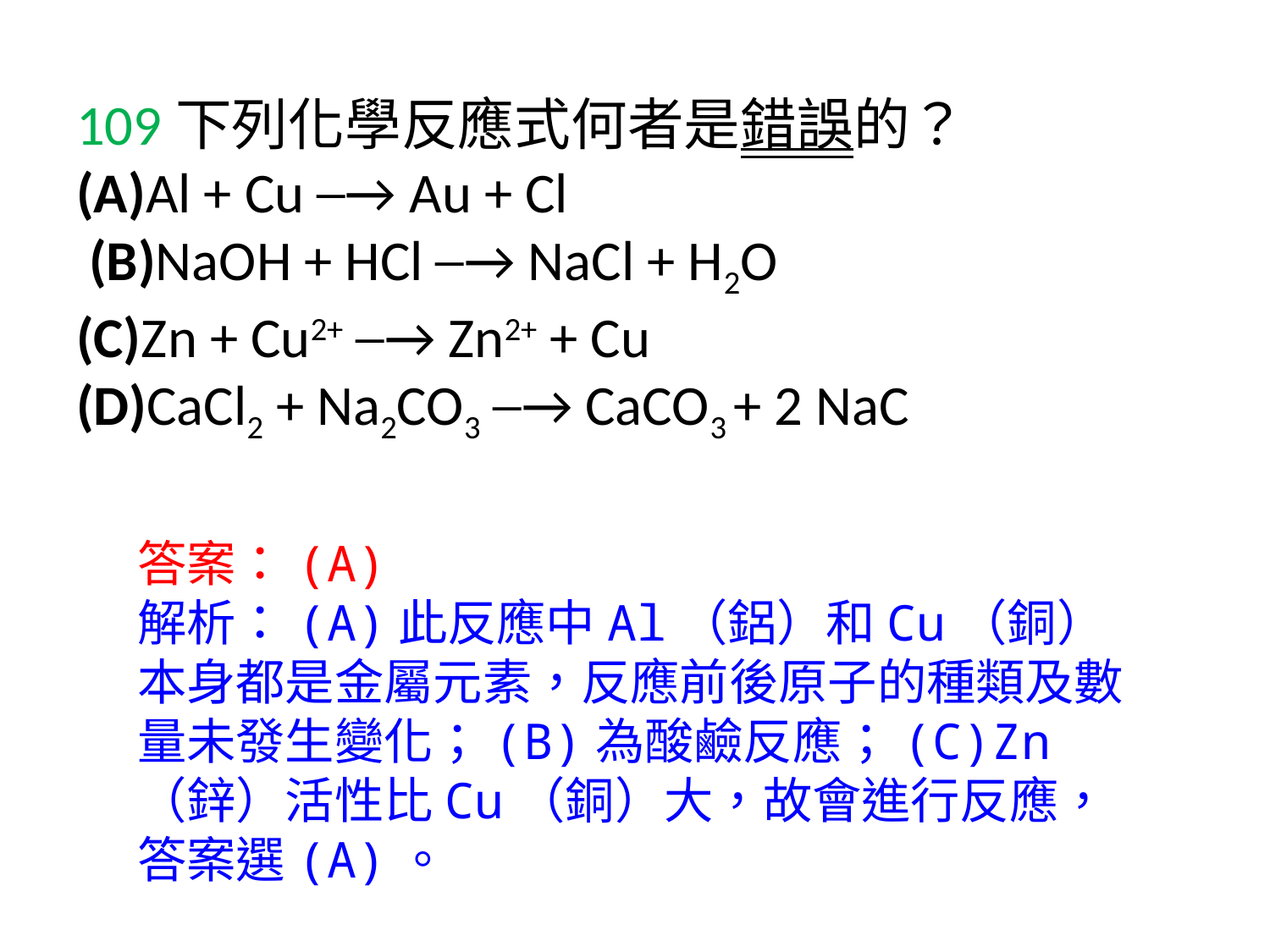

# 109下列化學反應式何者是錯誤的？ (A)Al + Cu ─→ Au + Cl (B)NaOH + HCl ─→ NaCl + H2O (C)Zn + Cu2+ ─→ Zn2+ + Cu (D)CaCl2 + Na2CO3 ─→ CaCO3 + 2 NaC
答案：(A)
解析：(A)此反應中Al（鋁）和Cu（銅）本身都是金屬元素，反應前後原子的種類及數量未發生變化；(B)為酸鹼反應；(C)Zn（鋅）活性比Cu（銅）大，故會進行反應，答案選(A)。